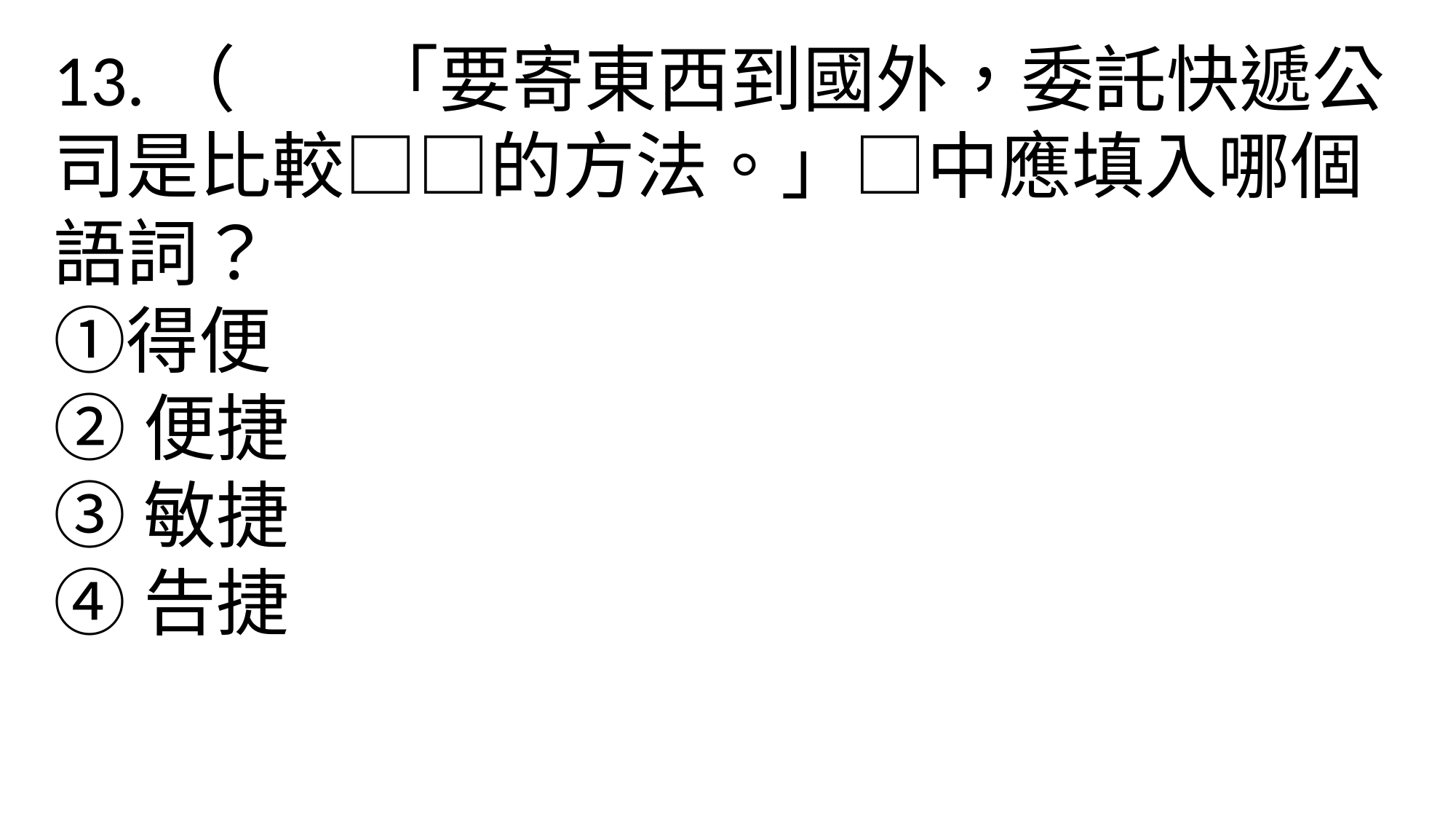

13.（        「要寄東西到國外，委託快遞公司是比較□□的方法。」□中應填入哪個語詞？　
①得便
②便捷
③敏捷
④告捷